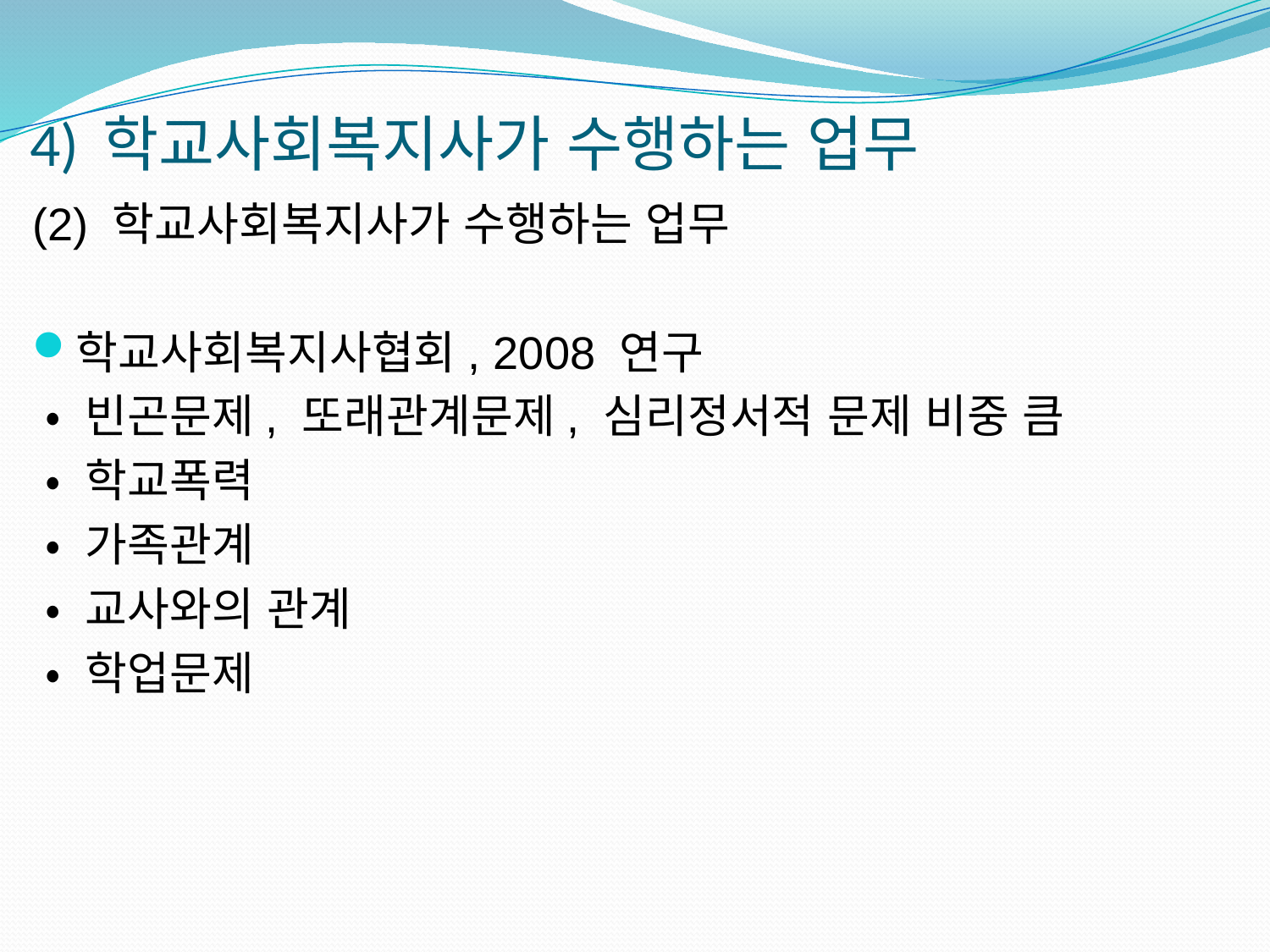

# 4) 학교사회복지사가 수행하는 업무
(2) 학교사회복지사가 수행하는 업무

학교사회복지사협회, 2008 연구
 • 빈곤문제, 또래관계문제, 심리정서적 문제 비중 큼
 • 학교폭력
 • 가족관계
 • 교사와의 관계
 • 학업문제